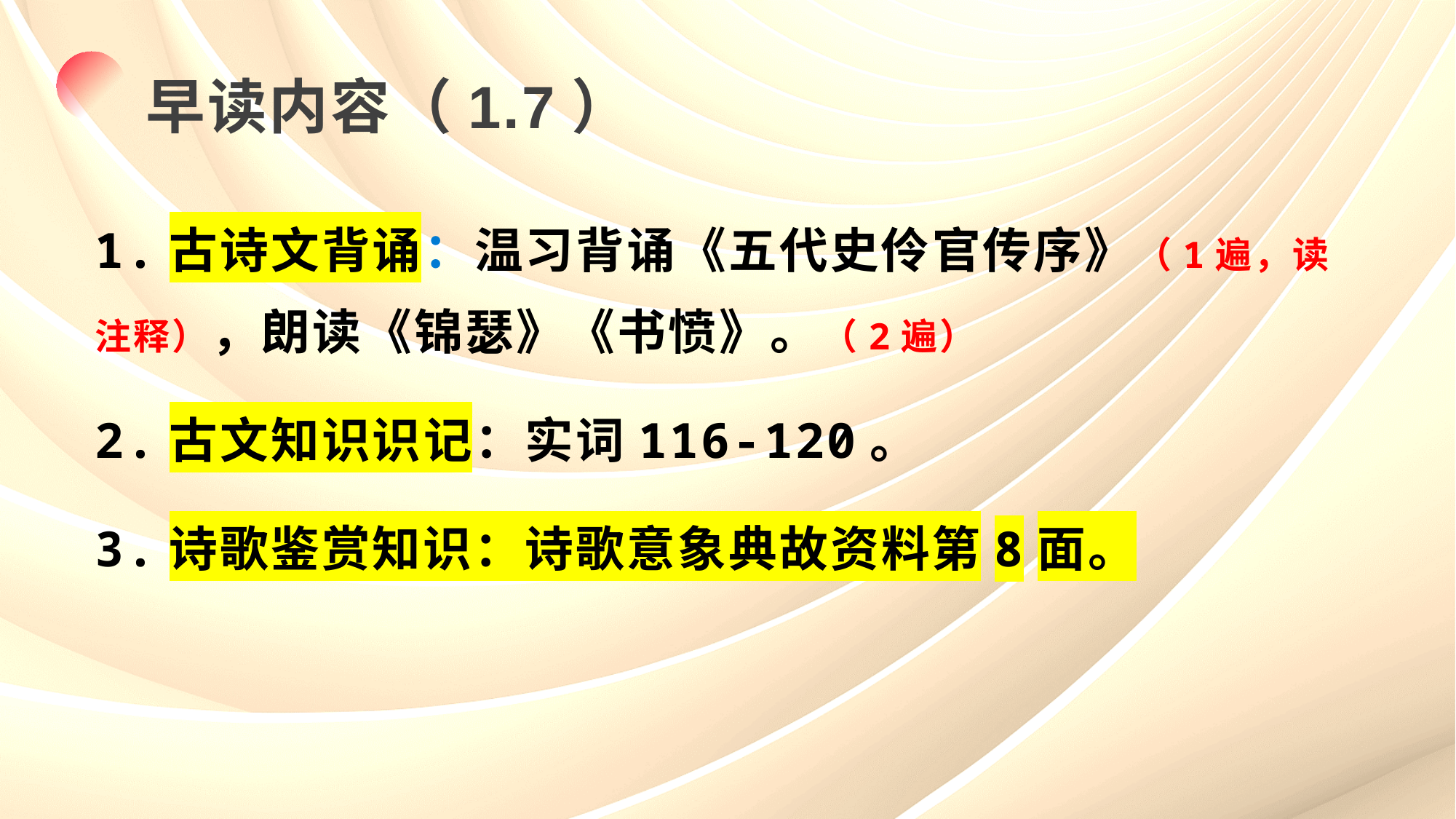

早读内容（1.7）
1.古诗文背诵：温习背诵《五代史伶官传序》（1遍，读注释），朗读《锦瑟》《书愤》。（2遍）
2.古文知识识记：实词116-120。
3.诗歌鉴赏知识：诗歌意象典故资料第8面。